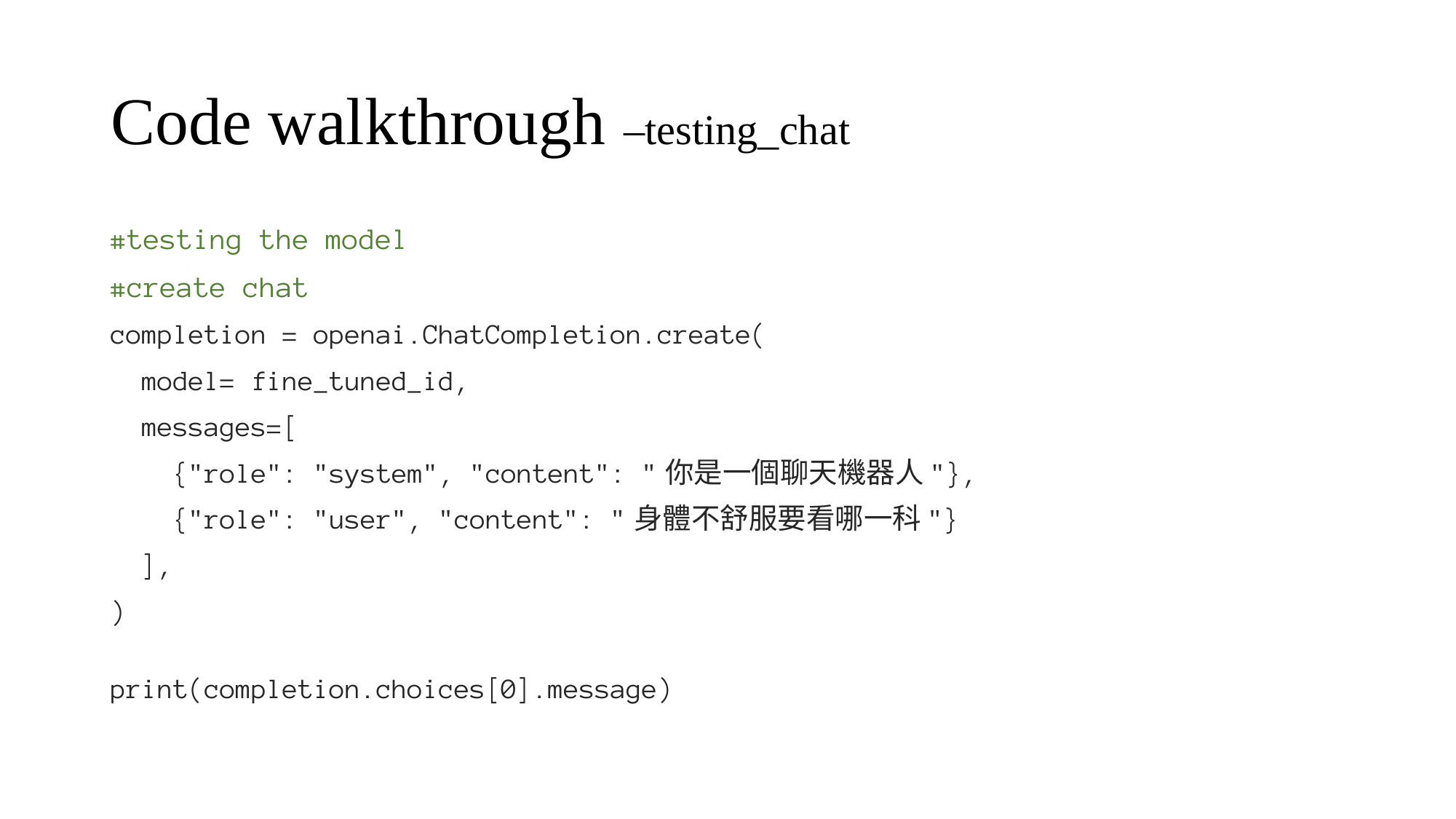

# Code walkthrough –testing_chat
#testing the model
#create chat
completion = openai.ChatCompletion.create(
  model= fine_tuned_id,
  messages=[
    {"role": "system", "content": "你是一個聊天機器人"},
    {"role": "user", "content": "身體不舒服要看哪一科"}
  ],
)
print(completion.choices[0].message)